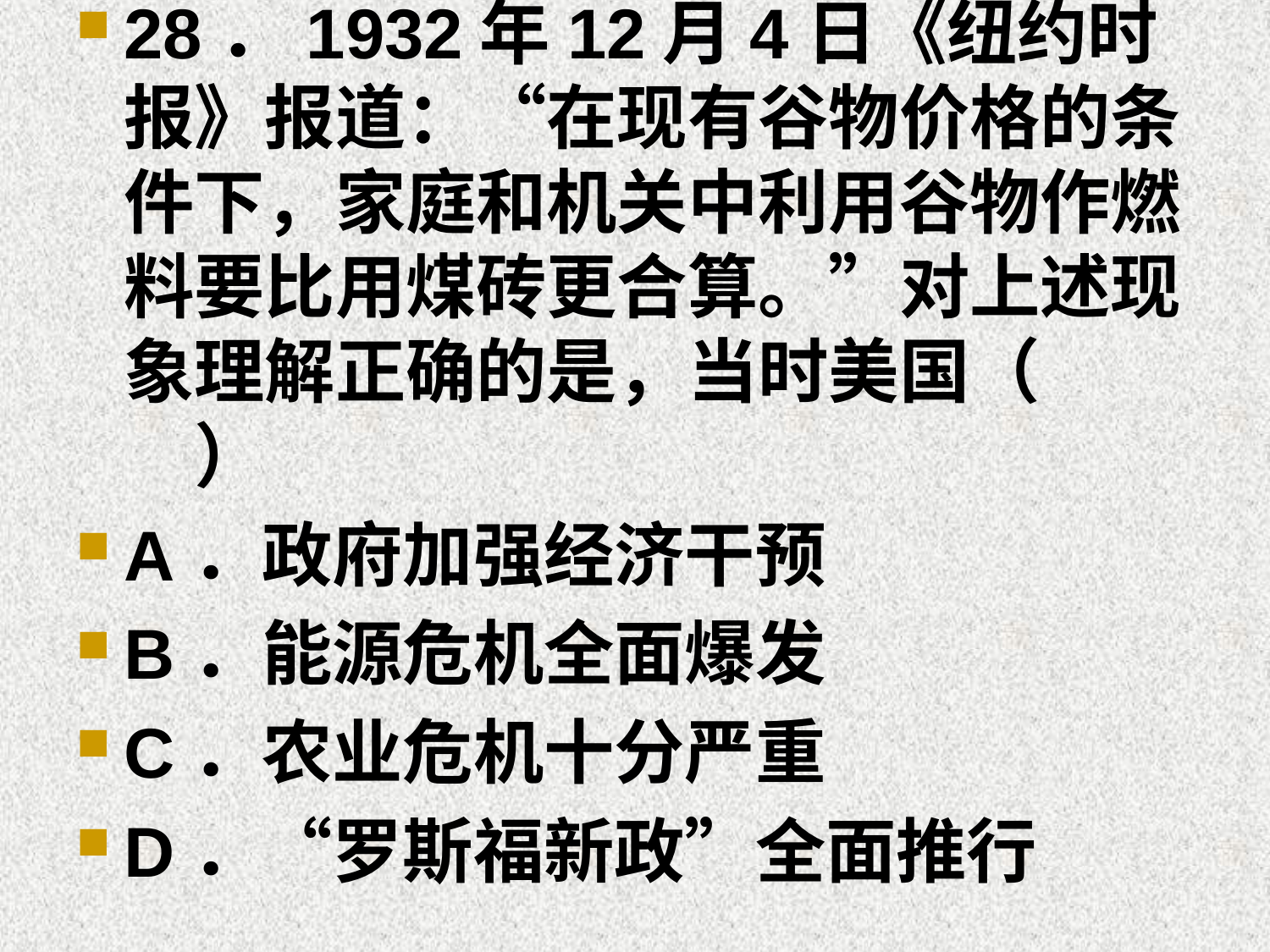

28．1932年12月4日《纽约时报》报道：“在现有谷物价格的条件下，家庭和机关中利用谷物作燃料要比用煤砖更合算。”对上述现象理解正确的是，当时美国（　　）
A．政府加强经济干预
B．能源危机全面爆发
C．农业危机十分严重
D．“罗斯福新政”全面推行
#